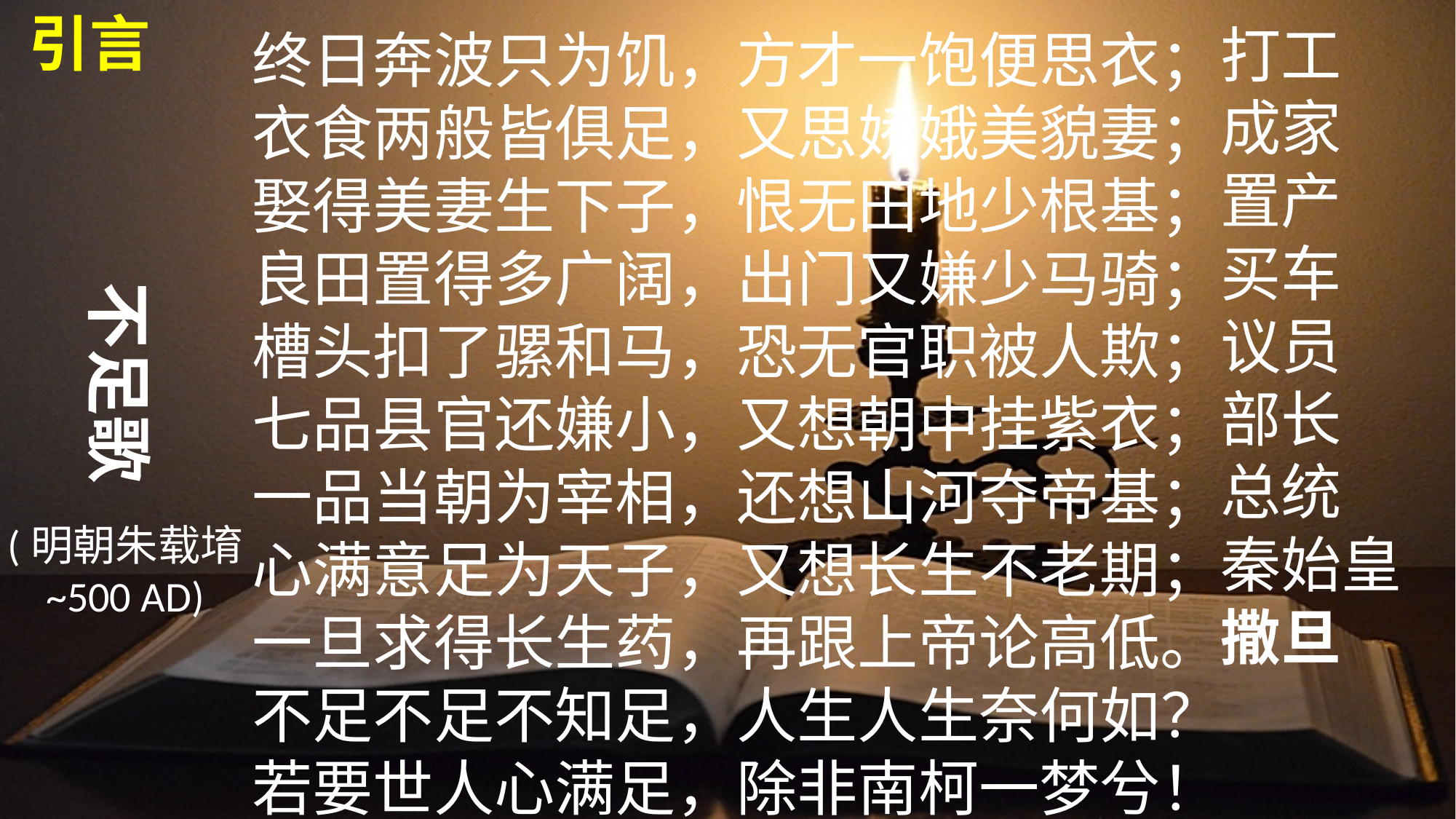

引言

打工
成家
置产
买车
议员
部长
总统
秦始皇
撒旦
终日奔波只为饥，方才一饱便思衣；
衣食两般皆俱足，又思娇娥美貌妻；
娶得美妻生下子，恨无田地少根基；
良田置得多广阔，出门又嫌少马骑；
槽头扣了骡和马，恐无官职被人欺；
七品县官还嫌小，又想朝中挂紫衣；
一品当朝为宰相，还想山河夺帝基；
心满意足为天子，又想长生不老期；
一旦求得长生药，再跟上帝论高低。
不足不足不知足，人生人生奈何如？
若要世人心满足，除非南柯一梦兮！
不足歌
(明朝朱载堉
~500 AD)